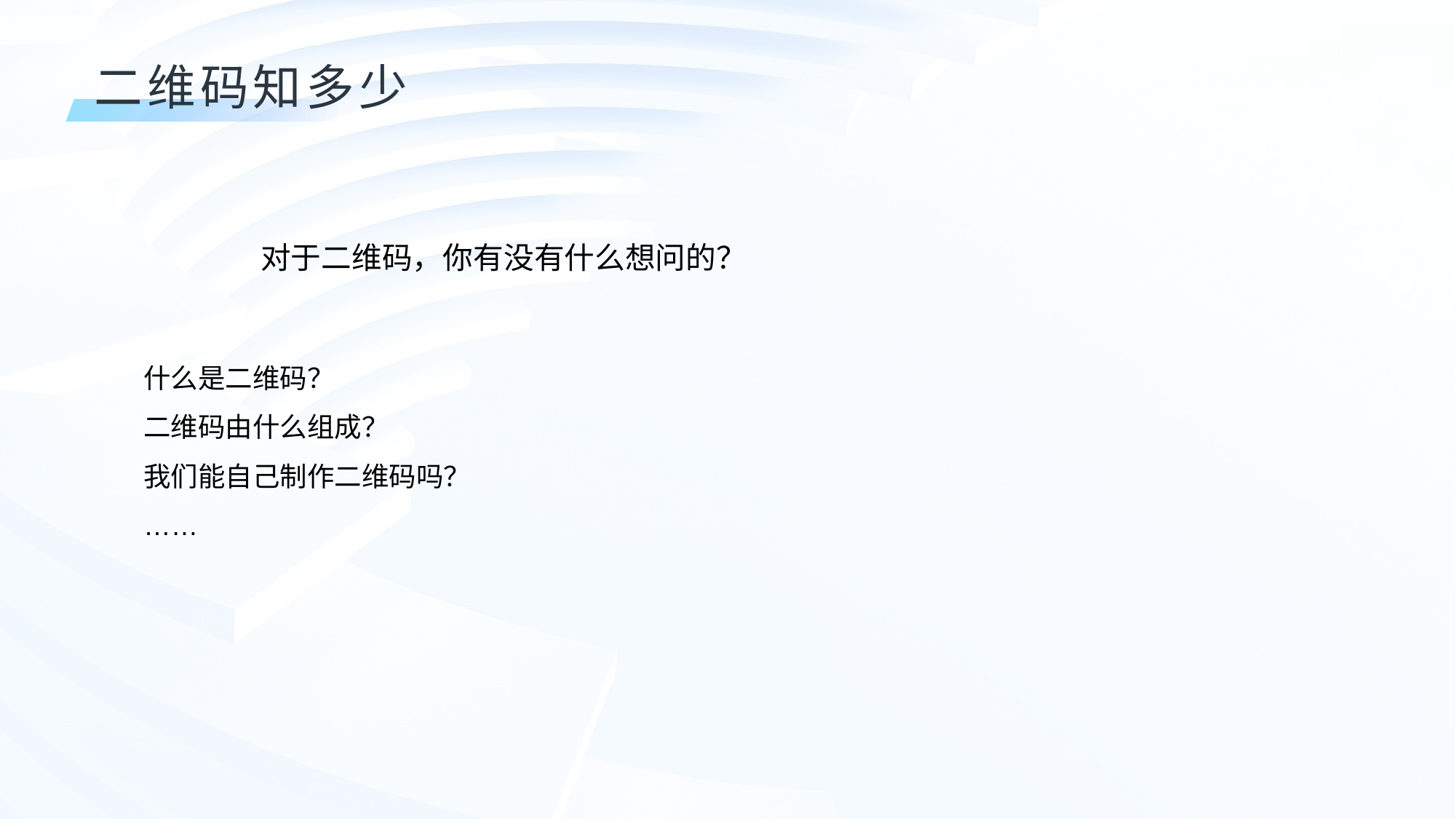

# 二维码知多少
对于二维码，你有没有什么想问的？

什么是二维码？
二维码由什么组成？
我们能自己制作二维码吗？
……